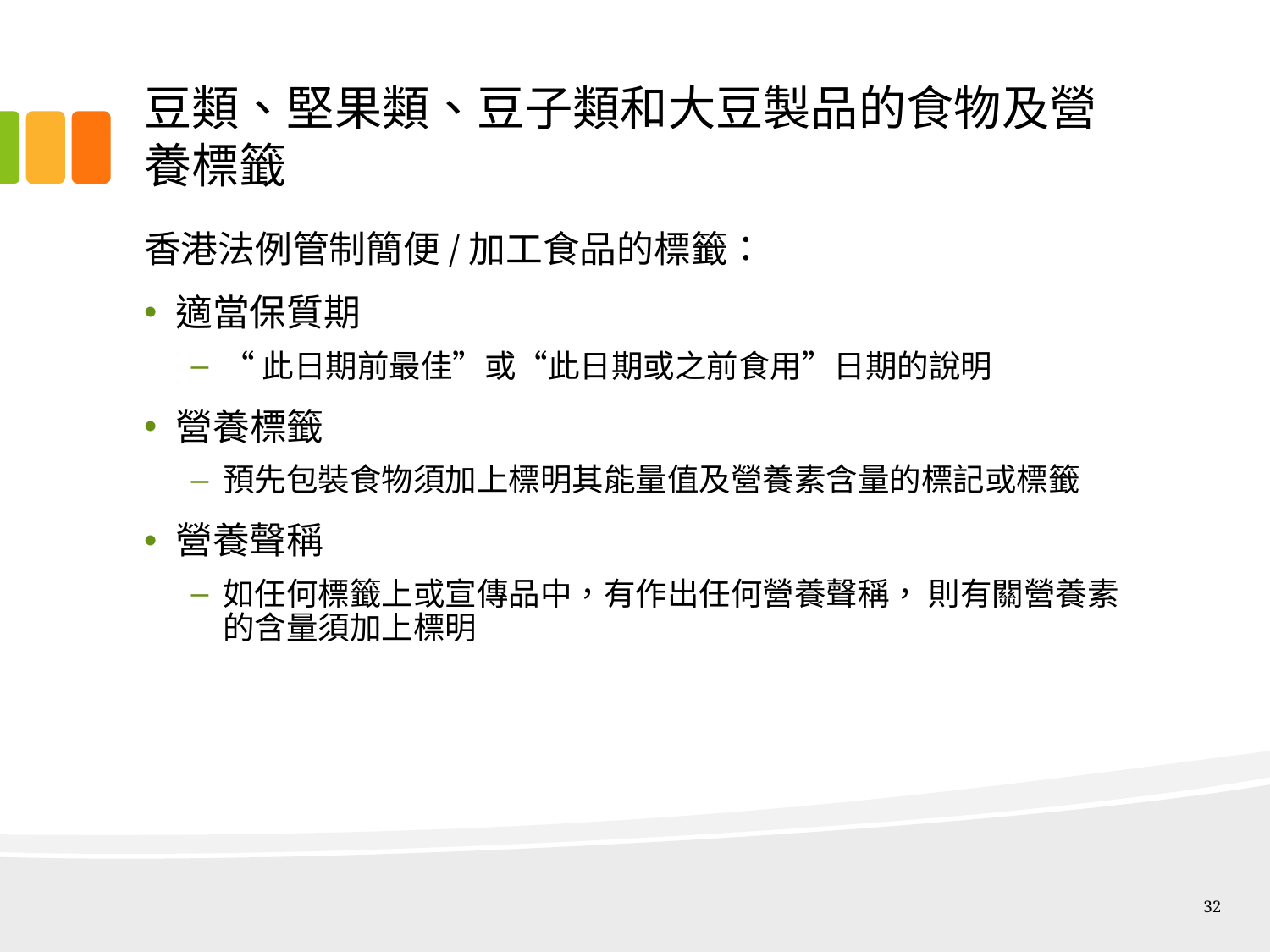

# 豆類、堅果類、豆子類和大豆製品的食物及營養標籤
香港法例管制簡便/加工食品的標籤：
適當保質期
“此日期前最佳”或“此日期或之前食用”日期的說明
營養標籤
預先包裝食物須加上標明其能量值及營養素含量的標記或標籤
營養聲稱
如任何標籤上或宣傳品中，有作出任何營養聲稱， 則有關營養素的含量須加上標明

32